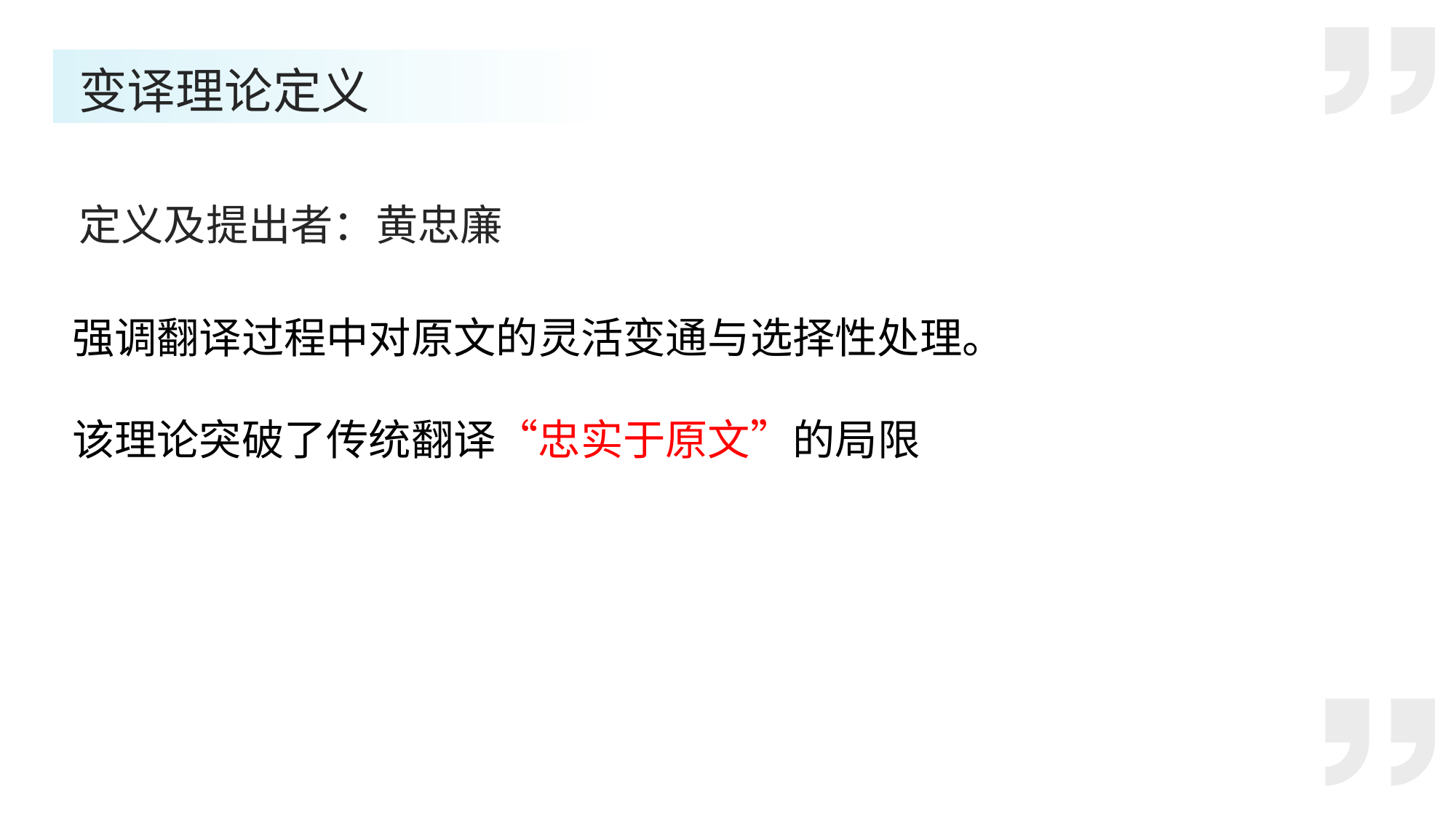

变译理论定义
定义及提出者：黄忠廉

强调翻译过程中对原文的灵活变通与选择性处理。

该理论突破了传统翻译“忠实于原文”的局限